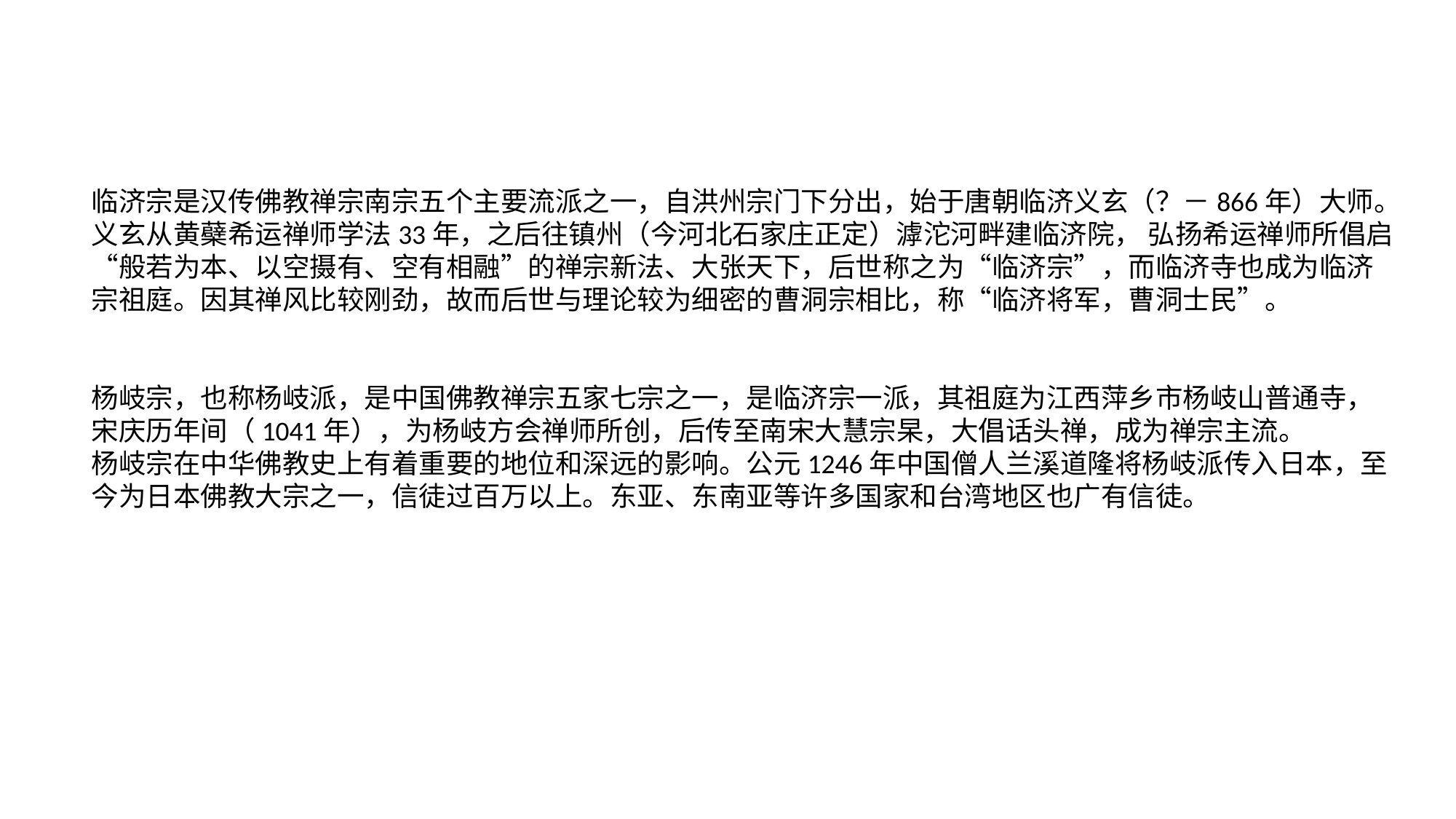

临济宗是汉传佛教禅宗南宗五个主要流派之一，自洪州宗门下分出，始于唐朝临济义玄（？－866年）大师。义玄从黄蘗希运禅师学法33年，之后往镇州（今河北石家庄正定）滹沱河畔建临济院， 弘扬希运禅师所倡启“般若为本、以空摄有、空有相融”的禅宗新法、大张天下，后世称之为“临济宗”，而临济寺也成为临济宗祖庭。因其禅风比较刚劲，故而后世与理论较为细密的曹洞宗相比，称“临济将军，曹洞士民”。

杨岐宗，也称杨岐派，是中国佛教禅宗五家七宗之一，是临济宗一派，其祖庭为江西萍乡市杨岐山普通寺，宋庆历年间（1041年），为杨岐方会禅师所创，后传至南宋大慧宗杲，大倡话头禅，成为禅宗主流。
杨岐宗在中华佛教史上有着重要的地位和深远的影响。公元1246年中国僧人兰溪道隆将杨岐派传入日本，至今为日本佛教大宗之一，信徒过百万以上。东亚、东南亚等许多国家和台湾地区也广有信徒。